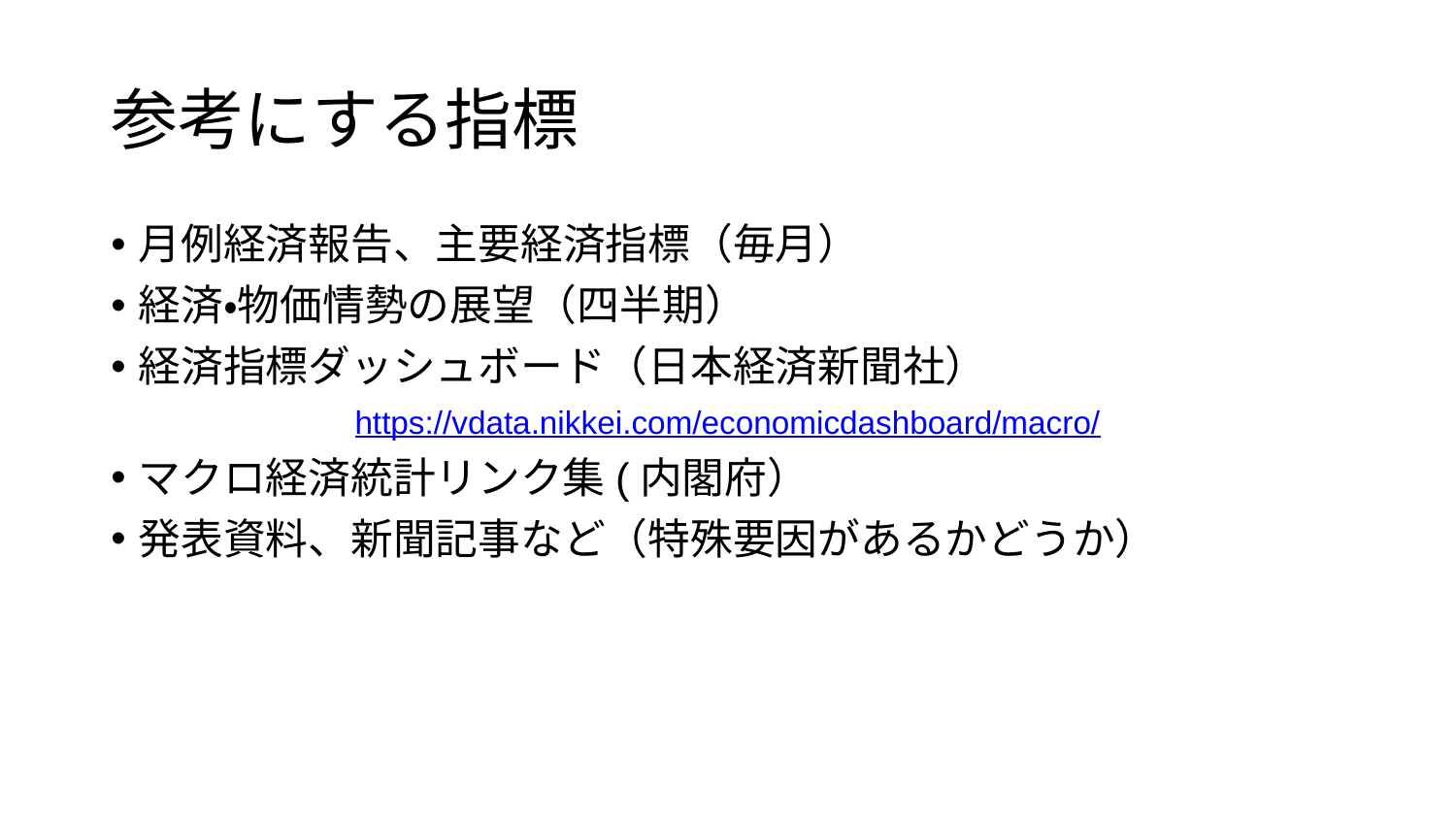

# 参考にする指標
月例経済報告、主要経済指標（毎月）
経済・物価情勢の展望（四半期）
経済指標ダッシュボード（日本経済新聞社）
https://vdata.nikkei.com/economicdashboard/macro/
マクロ経済統計リンク集(内閣府）
発表資料、新聞記事など（特殊要因があるかどうか）